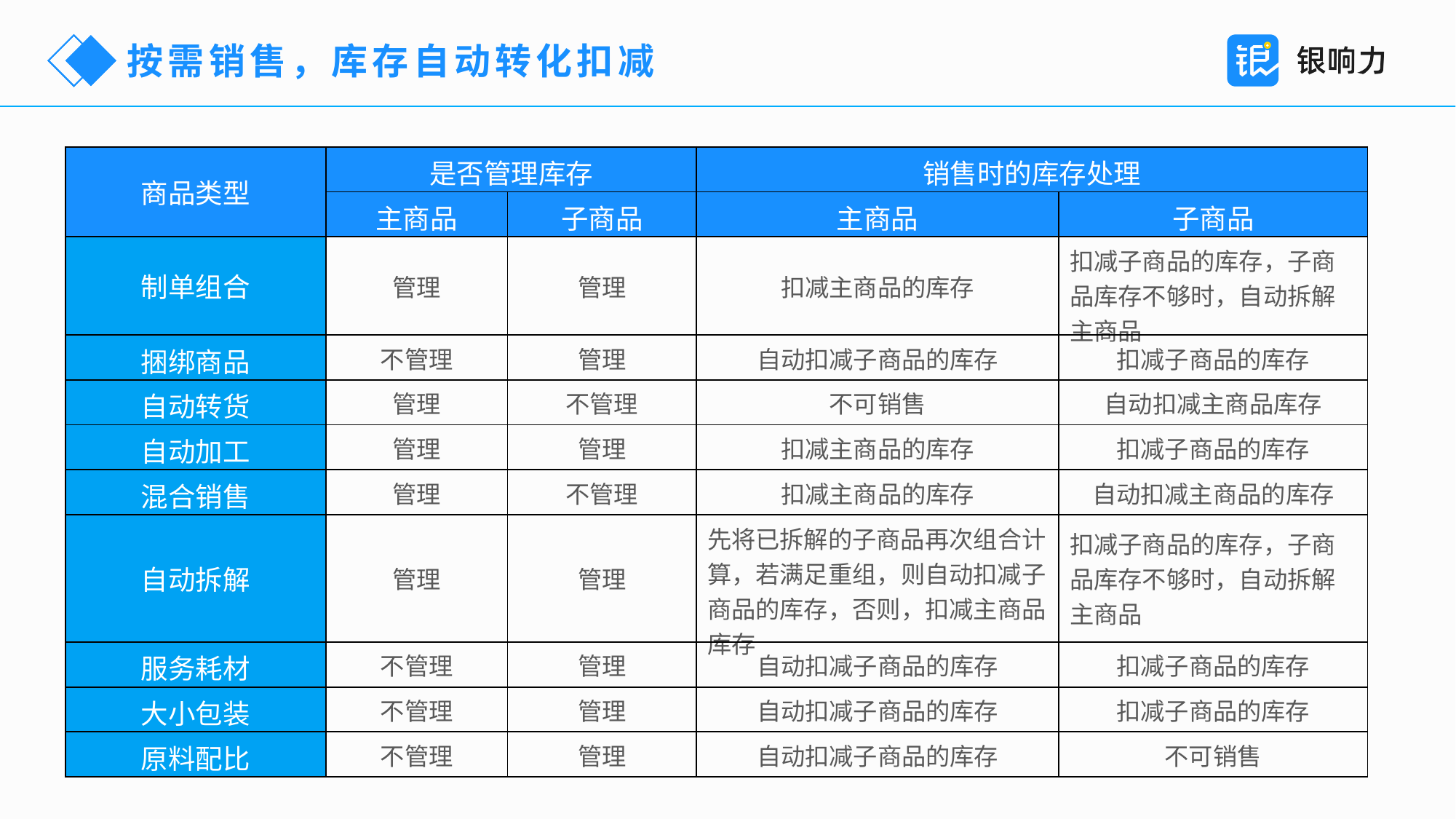

按需销售，库存自动转化扣减
| 商品类型 | 是否管理库存 |  | 销售时的库存处理 |  |
| --- | --- | --- | --- | --- |
|  | 主商品 | 子商品 | 主商品 | 子商品 |
| 制单组合 | 管理 | 管理 | 扣减主商品的库存 | 扣减子商品的库存，子商品库存不够时，自动拆解主商品 |
| 捆绑商品 | 不管理 | 管理 | 自动扣减子商品的库存 | 扣减子商品的库存 |
| 自动转货 | 管理 | 不管理 | 不可销售 | 自动扣减主商品库存 |
| 自动加工 | 管理 | 管理 | 扣减主商品的库存 | 扣减子商品的库存 |
| 混合销售 | 管理 | 不管理 | 扣减主商品的库存 | 自动扣减主商品的库存 |
| 自动拆解 | 管理 | 管理 | 先将已拆解的子商品再次组合计算，若满足重组，则自动扣减子商品的库存，否则，扣减主商品库存 | 扣减子商品的库存，子商品库存不够时，自动拆解主商品 |
| 服务耗材 | 不管理 | 管理 | 自动扣减子商品的库存 | 扣减子商品的库存 |
| 大小包装 | 不管理 | 管理 | 自动扣减子商品的库存 | 扣减子商品的库存 |
| 原料配比 | 不管理 | 管理 | 自动扣减子商品的库存 | 不可销售 |